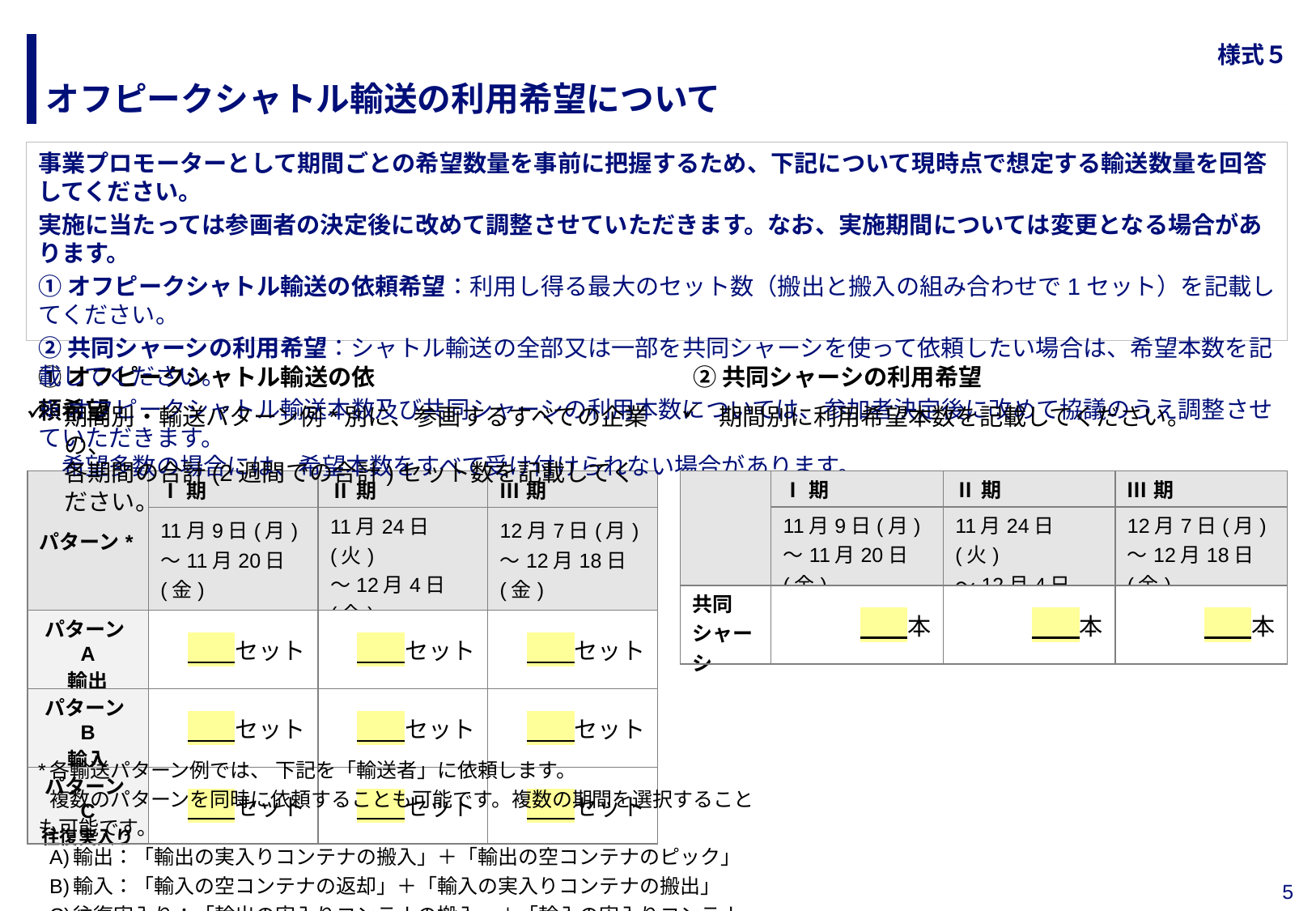

# 様式５
オフピークシャトル輸送の利用希望について
事業プロモーターとして期間ごとの希望数量を事前に把握するため、下記について現時点で想定する輸送数量を回答してください。
実施に当たっては参画者の決定後に改めて調整させていただきます。なお、実施期間については変更となる場合があります。
①オフピークシャトル輸送の依頼希望：利用し得る最大のセット数（搬出と搬入の組み合わせで1セット）を記載してください。
②共同シャーシの利用希望：シャトル輸送の全部又は一部を共同シャーシを使って依頼したい場合は、希望本数を記載してください。
※オフピークシャトル輸送本数及び共同シャーシの利用本数については、参加者決定後に改めて協議のうえ調整させていただきます。
　希望多数の場合には、希望本数をすべて受け付けられない場合があります。
①オフピークシャトル輸送の依頼希望
②共同シャーシの利用希望
期間別・輸送パターン例*別に、参画するすべての企業の、
各期間の合計(2週間での合計)セット数を記載してください。
期間別に利用希望本数を記載してください。
| パターン\* | Ⅰ期 | Ⅱ期 | Ⅲ期 |
| --- | --- | --- | --- |
|  | 11月9日(月) ～11月20日(金) | 11月24日(火) ～12月4日(金) | 12月7日(月) ～12月18日(金) |
| パターンA 輸出 | セット | セット | セット |
| パターンB 輸入 | セット | セット | セット |
| パターンC 往復実入り | セット | セット | セット |
|  | Ⅰ期 | Ⅱ期 | Ⅲ期 |
| --- | --- | --- | --- |
|  | 11月9日(月) ～11月20日(金) | 11月24日(火) ～12月4日(金) | 12月7日(月) ～12月18日(金) |
| 共同 シャーシ | 本 | 本 | 本 |
*	各輸送パターン例では、 下記を「輸送者」に依頼します。
	複数のパターンを同時に依頼することも可能です。複数の期間を選択することも可能です。
	A)	輸出：「輸出の実入りコンテナの搬入」＋「輸出の空コンテナのピック」
	B)	輸入：「輸入の空コンテナの返却」＋「輸入の実入りコンテナの搬出」
	C)	往復実入り：「輸出の実入りコンテナの搬入」＋「輸入の実入りコンテナの搬出」